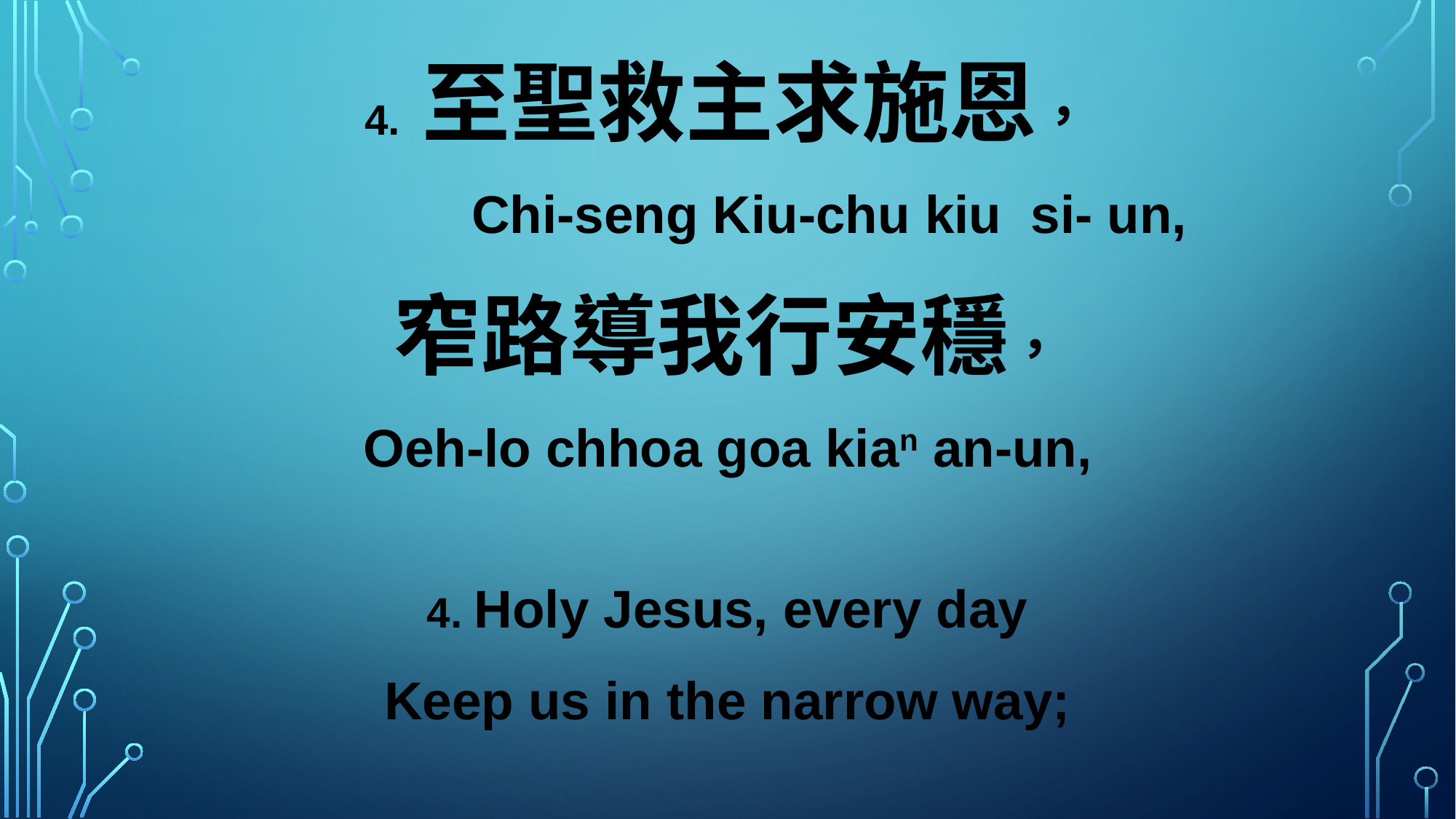

4. 至聖救主求施恩，
                  Chi-seng Kiu-chu kiu  si- un,
窄路導我行安穩，
Oeh-lo chhoa goa kian an-un,

4. Holy Jesus, every day
Keep us in the narrow way;